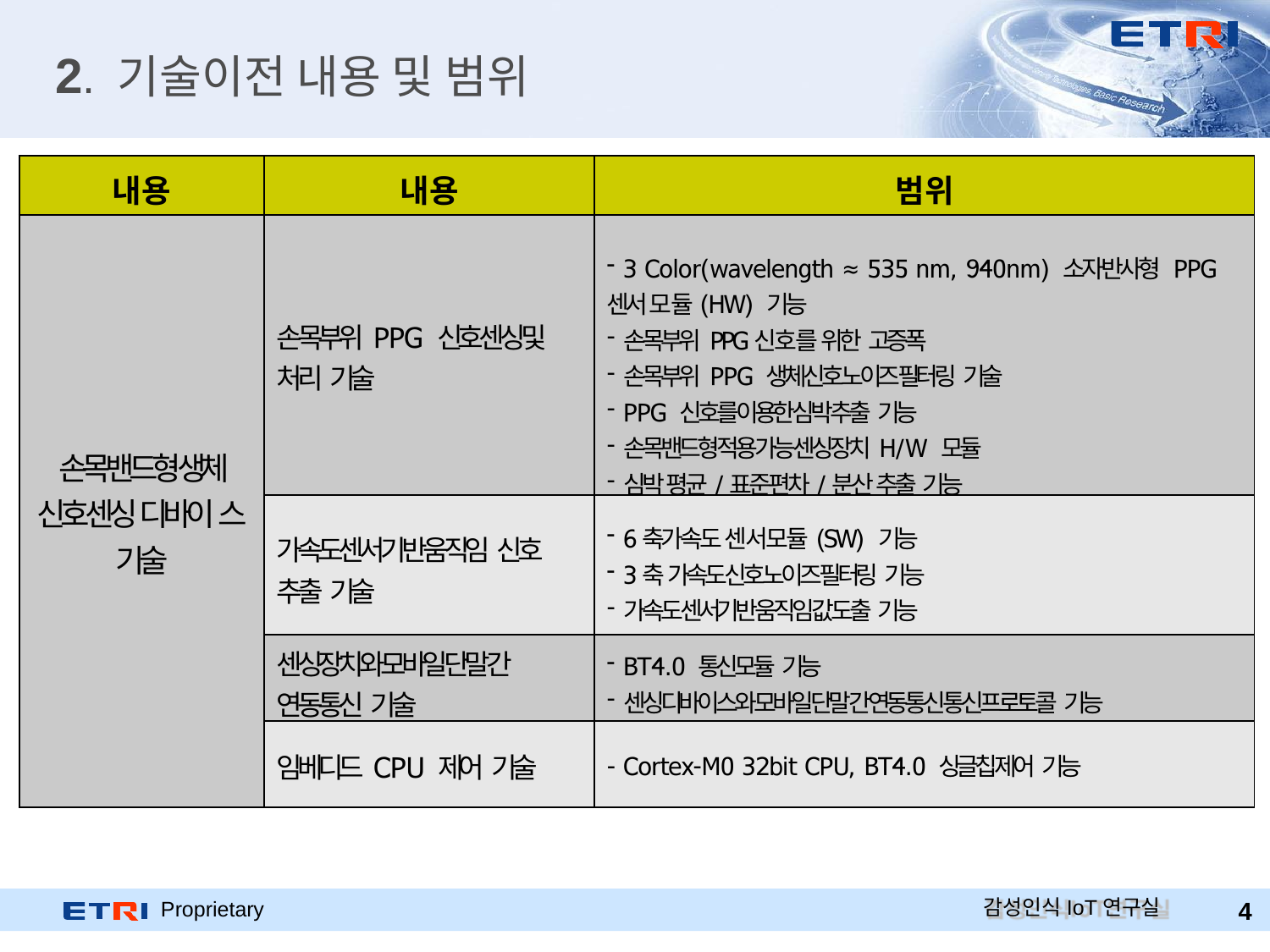

# 2. 기술이전 내용 및 범위
| 내용 | 내용 | 범위 |
| --- | --- | --- |
| 손목밴드형 생체 신호 센싱 디바이 스 기술 | 손목부위 PPG 신호 센싱 및 처리 기술 | 3 Color(wavelength ≈ 535 nm, 940nm) 소자 반사형 PPG 센서 모듈(HW) 기능 손목부위 PPG신호를 위한 고증폭 손목부위 PPG 생체신호 노이즈 필터링 기술 PPG 신호를 이용한 심박 추출 기능 손목밴드형 적용 가능 센싱장치 H/W 모듈 심박 평균/표준편차/분산 추출 기능 |
|  | 가속도센서 기반 움직임 신호 추출 기술 | 6축가속도 센서모듈(SW) 기능 3축 가속도 신호 노이즈 필터링 기능 가속도 센서기반 움직임 값 도출 기능 |
|  | 센싱장치와 모바일 단말 간 연동통신 기술 | BT4.0 통신모듈 기능 센싱디바이스와 모바일 단말 간 연동통신 통신프로토콜 기능 |
|  | 임베디드 CPU 제어 기술 | - Cortex-M0 32bit CPU, BT4.0 싱글칩 제어 기능 |

감성인식IoT연구실
Proprietary
4